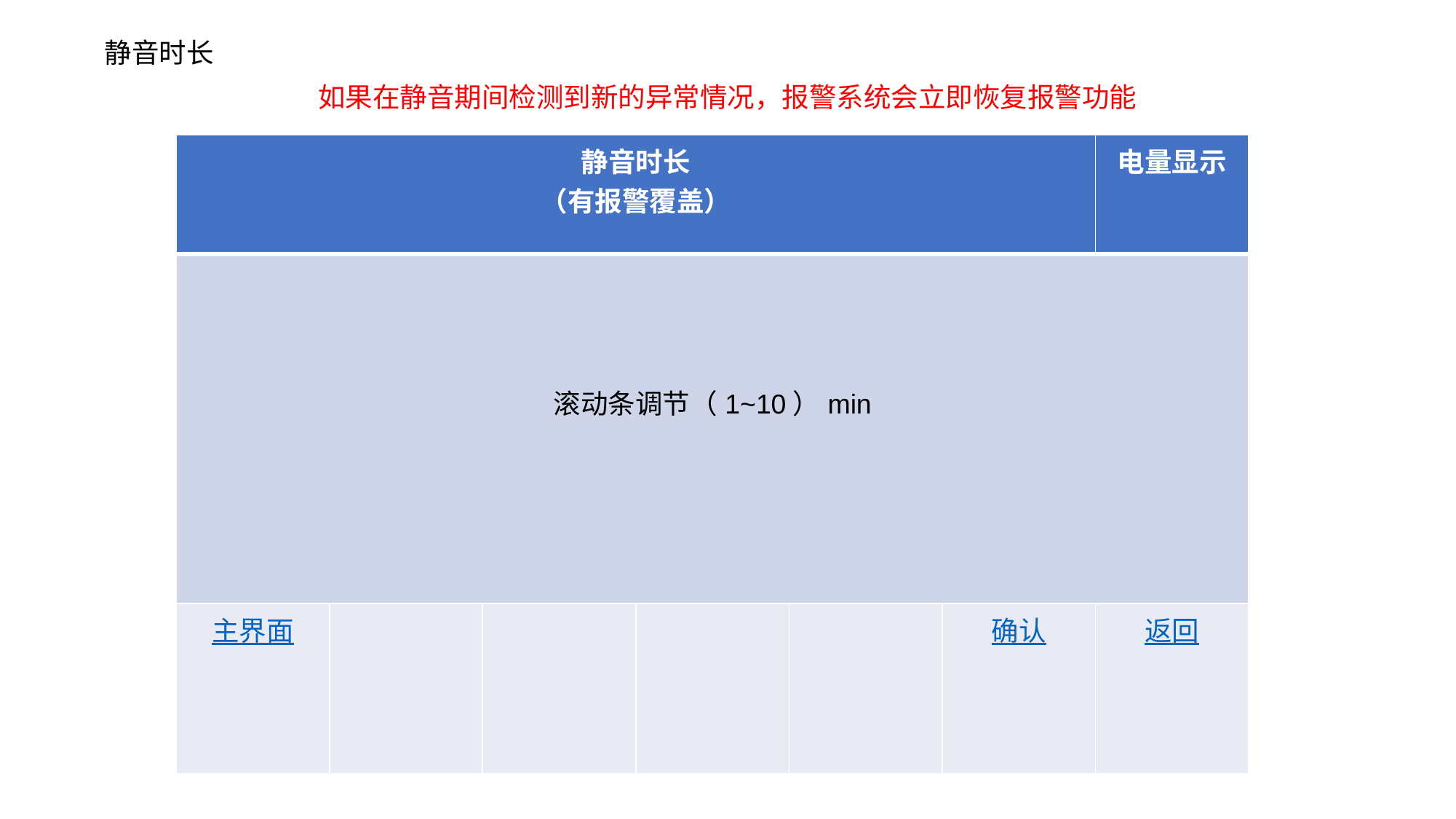

静音时长
如果在静音期间检测到新的异常情况，报警系统会立即恢复报警功能
| 静音时长 （有报警覆盖） |  |  |  |  |  | 电量显示 |
| --- | --- | --- | --- | --- | --- | --- |
| 滚动条调节（1~10）min |  |  |  |  |  |  |
| 主界面 |  |  |  |  | 确认 | 返回 |